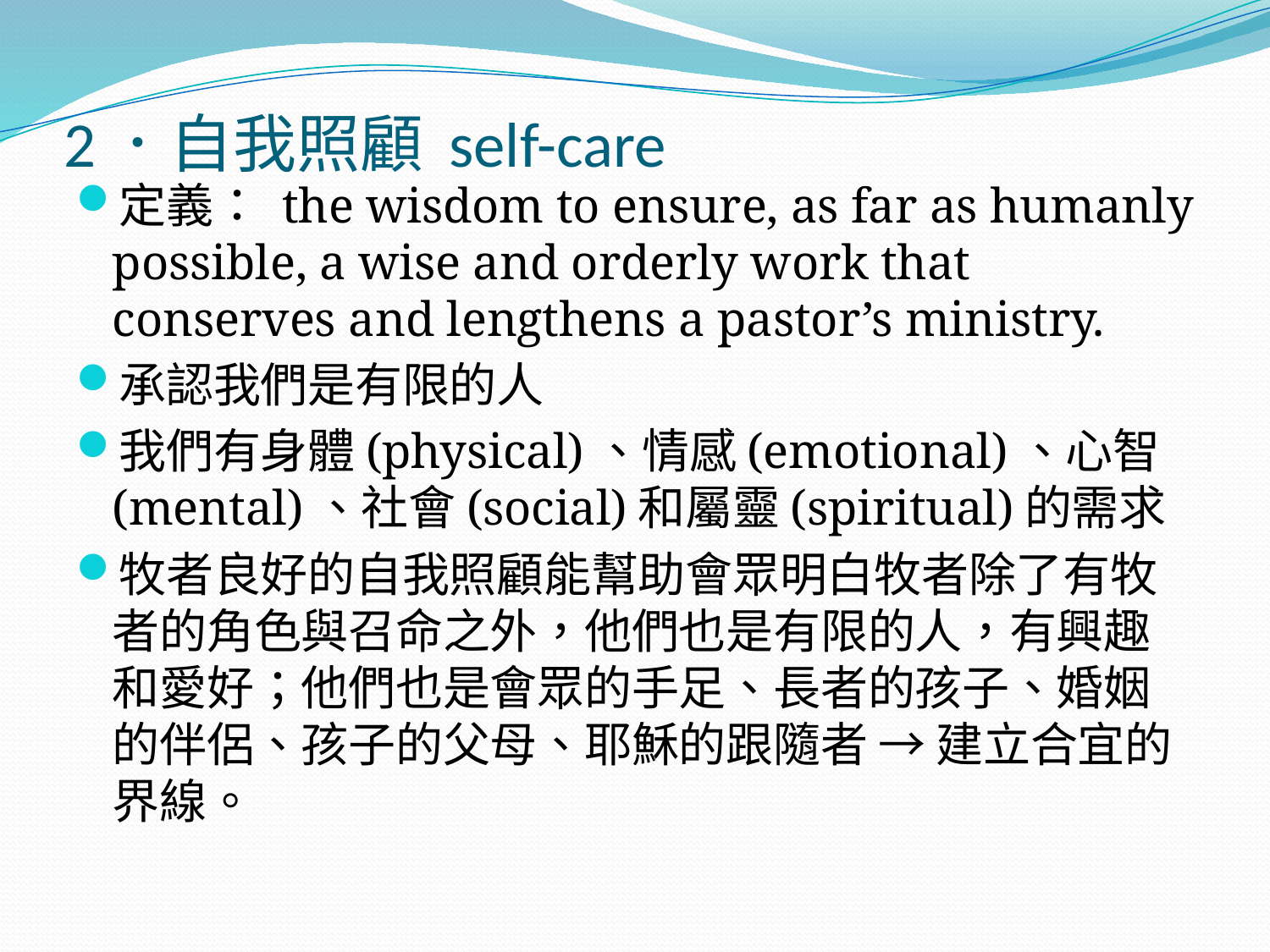

# 2．自我照顧 self-care
定義： the wisdom to ensure, as far as humanly possible, a wise and orderly work that conserves and lengthens a pastor’s ministry.
承認我們是有限的人
我們有身體(physical)、情感(emotional)、心智(mental)、社會(social)和屬靈(spiritual)的需求
牧者良好的自我照顧能幫助會眾明白牧者除了有牧者的角色與召命之外，他們也是有限的人，有興趣和愛好；他們也是會眾的手足、長者的孩子、婚姻的伴侶、孩子的父母、耶穌的跟隨者 → 建立合宜的界線。